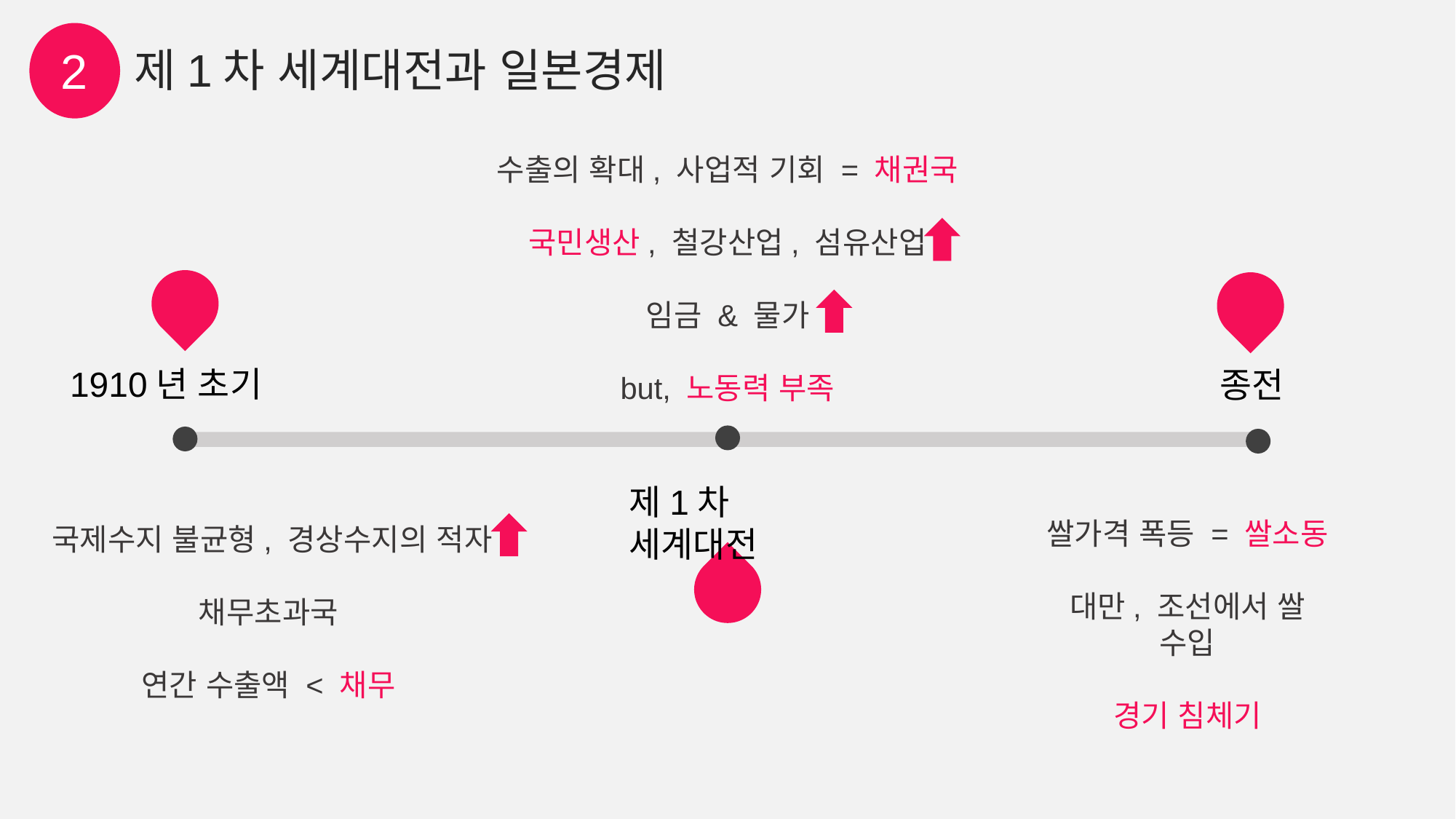

2
제1차 세계대전과 일본경제
수출의 확대, 사업적 기회 = 채권국

국민생산, 철강산업, 섬유산업

임금 & 물가

but, 노동력 부족

1910년 초기
종전

제1차 세계대전
쌀가격 폭등 = 쌀소동

대만, 조선에서 쌀 수입

경기 침체기

 국제수지 불균형, 경상수지의 적자

채무초과국

연간 수출액 < 채무